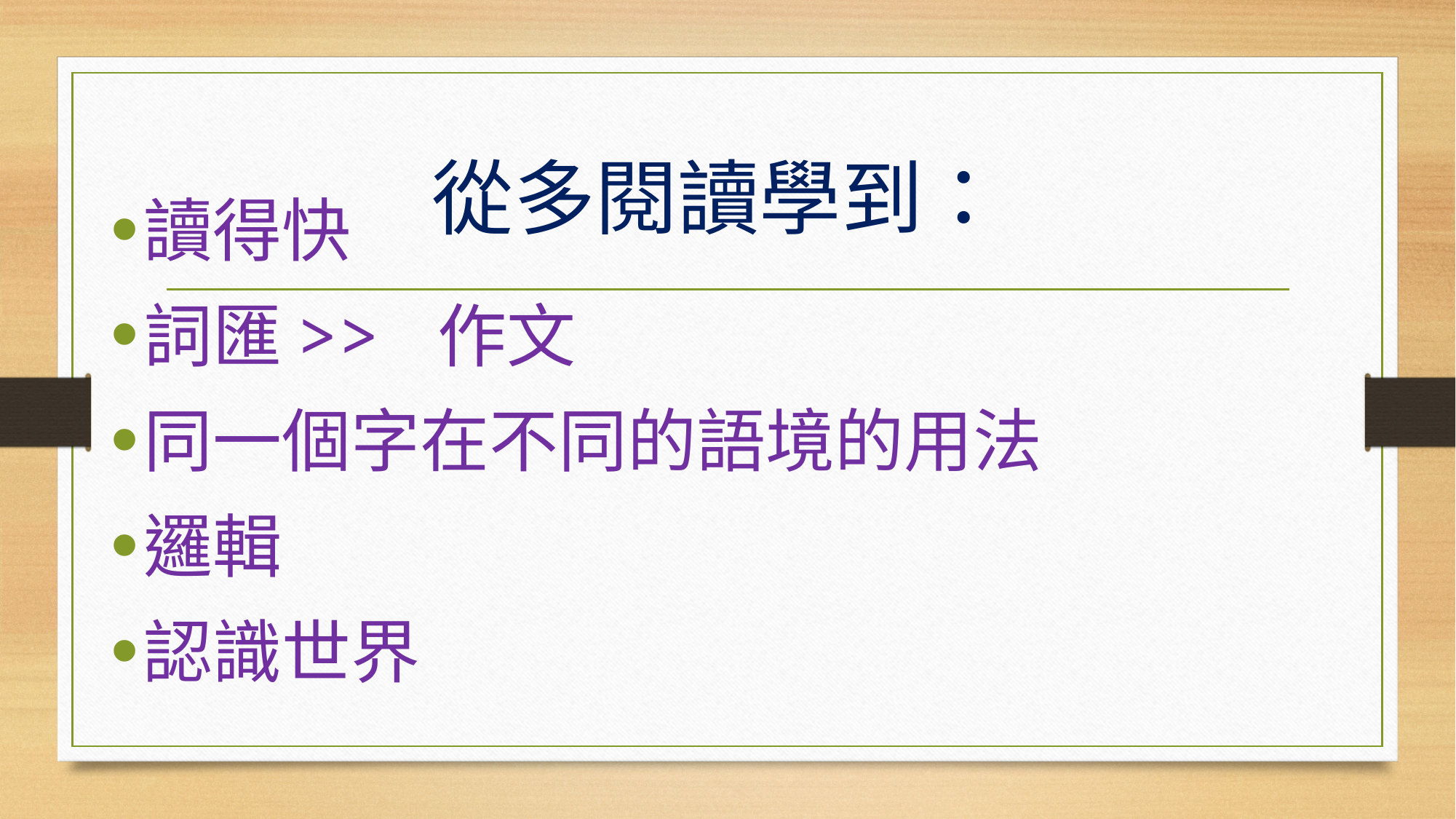

# 從多閱讀學到：
讀得快
詞匯>> 作文
同一個字在不同的語境的用法
邏輯
認識世界